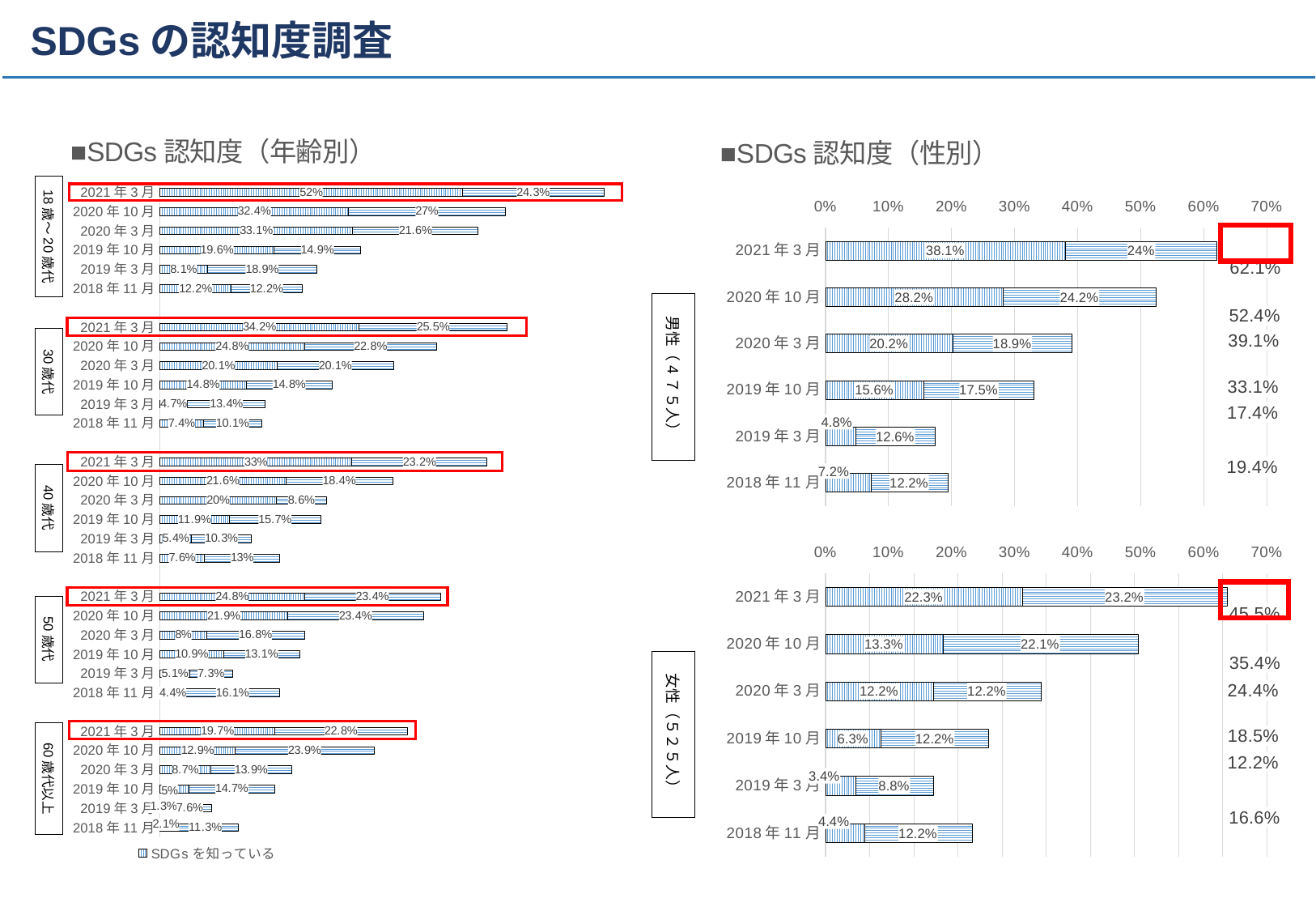

# SDGsの認知度調査

### Chart: ■SDGs認知度（年齢別）

| Category | SDGsを知っている | SDGsということばは聞いたことがある。ロゴを見たことがある |
|---|---|---|
| 43405 | 2.1 | 11.3 |
| 43525 | 1.3 | 7.6 |
| 43739 | 5.0 | 14.7 |
| 43891 | 8.7 | 13.9 |
| 44105 | 12.9 | 23.9 |
| 44256 | 19.7 | 22.8 |
|  | None | None |
| 43405 | 4.4 | 16.1 |
| 43525 | 5.1 | 7.3 |
| 43739 | 10.9 | 13.1 |
| 43891 | 8.0 | 16.8 |
| 44105 | 21.9 | 23.4 |
| 44256 | 24.8 | 23.4 |
|  | None | None |
| 43405 | 7.6 | 13.0 |
| 43525 | 5.4 | 10.3 |
| 43739 | 11.9 | 15.7 |
| 43891 | 20.0 | 8.6 |
| 44105 | 21.6 | 18.4 |
| 44256 | 33.0 | 23.2 |
|  | None | None |
| 43405 | 7.4 | 10.1 |
| 43525 | 4.7 | 13.4 |
| 43739 | 14.8 | 14.8 |
| 43891 | 20.1 | 20.1 |
| 44105 | 24.8 | 22.8 |
| 44256 | 34.2 | 25.5 |
|  | None | None |
| 43405 | 12.2 | 12.2 |
| 43525 | 8.1 | 18.9 |
| 43739 | 19.6 | 14.9 |
| 43891 | 33.1 | 21.6 |
| 44105 | 32.4 | 27.0 |
| 44256 | 52.0 | 24.3 |

### Chart: ■SDGs認知度（性別）

| Category | SDGsを知っている | SDGsということばは聞いたことがある。ロゴを見たことがある | 合計 |
|---|---|---|---|
| 43405 | 7.2 | 12.2 | 19.4 |
| 43525 | 4.8 | 12.6 | 17.4 |
| 43739 | 15.6 | 17.5 | 33.1 |
| 43891 | 20.2 | 18.9 | 39.099999999999994 |
| 44105 | 28.2 | 24.2 | 52.4 |
| 44256 | 38.1 | 24.0 | 62.1 |
18歳～20歳代

男性（4７５人）

30歳代

40歳代

### Chart

| Category | SDGsを知っている | SDGsということばは聞いたことがある。ロゴを見たことがある | 合計 |
|---|---|---|---|
| 43405 | 4.4 | 12.2 | 16.6 |
| 43525 | 3.4 | 8.8 | 12.200000000000001 |
| 43739 | 6.3 | 12.2 | 18.5 |
| 43891 | 12.2 | 12.2 | 24.4 |
| 44105 | 13.3 | 22.1 | 35.400000000000006 |
| 44256 | 22.3 | 23.2 | 45.5 |

50歳代
女性（５２５人）

60歳代以上